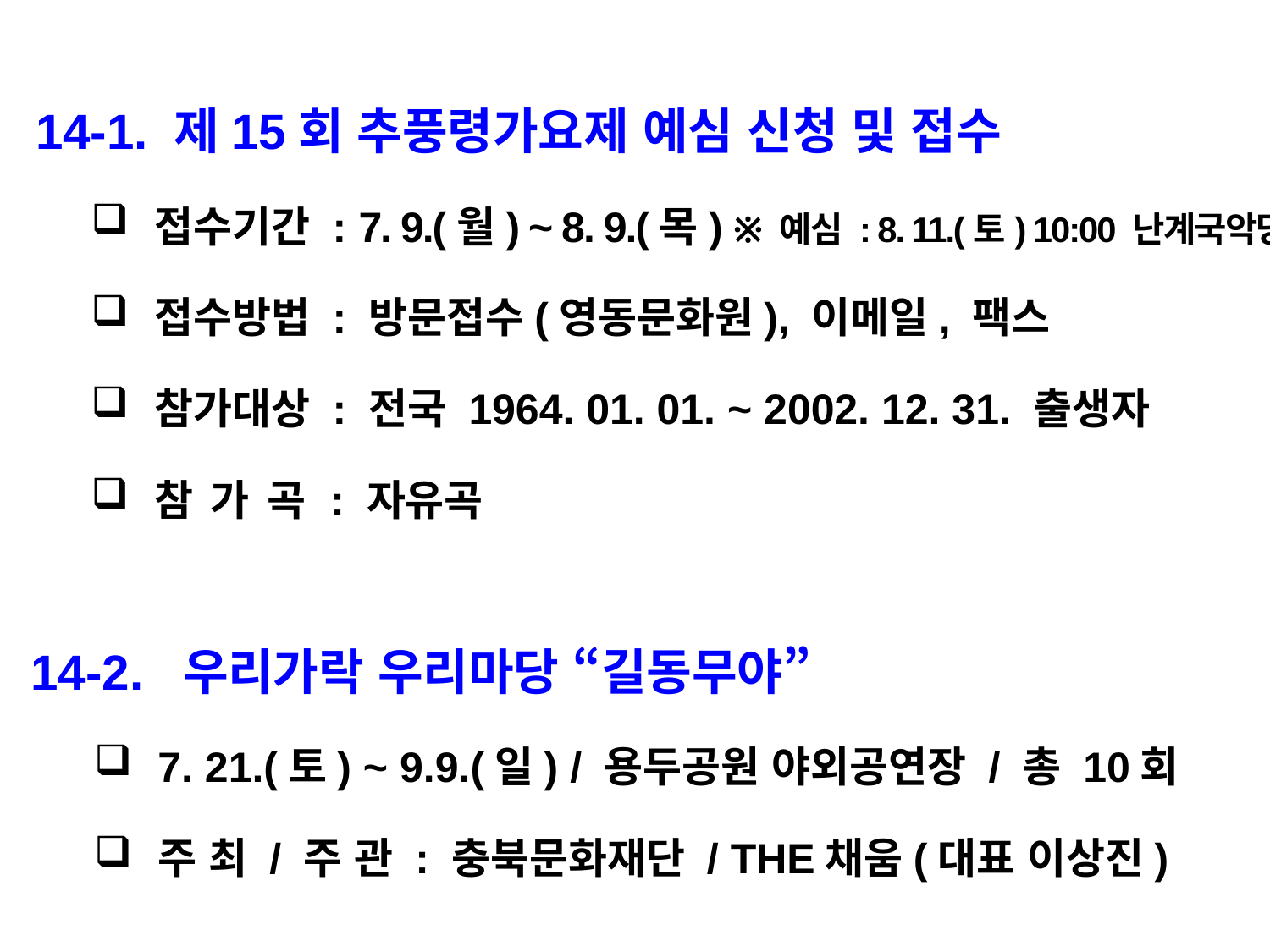

14-1. 제15회 추풍령가요제 예심 신청 및 접수
접수기간 : 7. 9.(월) ~ 8. 9.(목) ※ 예심 : 8. 11.(토) 10:00 난계국악당
접수방법 : 방문접수(영동문화원), 이메일, 팩스
참가대상 : 전국 1964. 01. 01. ~ 2002. 12. 31. 출생자
참 가 곡 : 자유곡

14-2.  우리가락 우리마당 “길동무야”
7. 21.(토) ~ 9.9.(일) / 용두공원 야외공연장 / 총 10회
주 최 / 주 관 : 충북문화재단 / THE채움(대표 이상진)